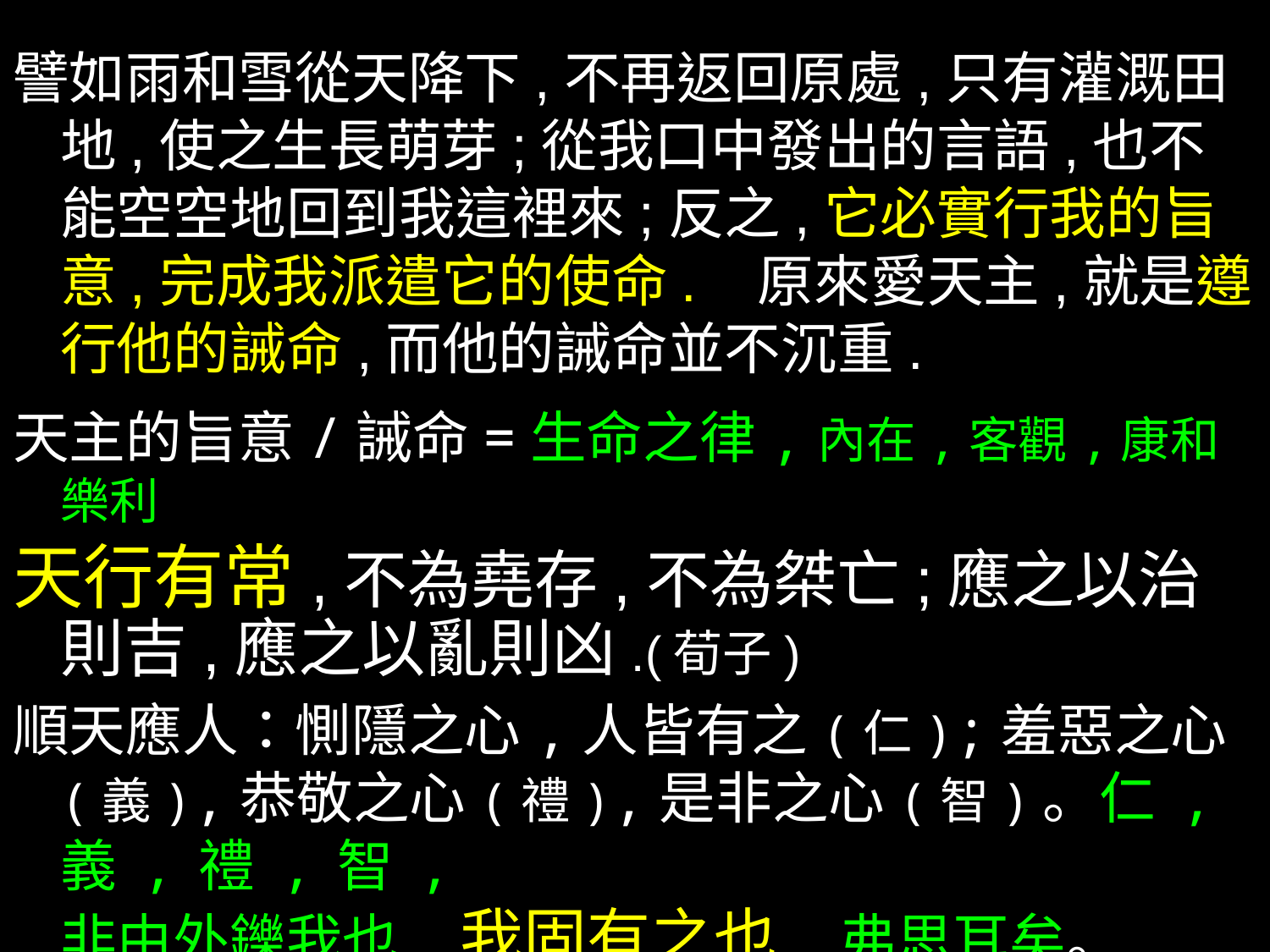

譬如雨和雪從天降下,不再返回原處,只有灌溉田地,使之生長萌芽;從我口中發出的言語,也不能空空地回到我這裡來;反之,它必實行我的旨意,完成我派遣它的使命.   原來愛天主,就是遵行他的誡命,而他的誡命並不沉重.
天主的旨意/誡命=生命之律,內在,客觀,康和樂利
天行有常,不為堯存,不為桀亡;應之以治則吉,應之以亂則凶.(荀子)
順天應人：惻隱之心,人皆有之(仁);羞惡之心(義),恭敬之心(禮),是非之心(智)。仁,義,禮,智,
非由外鑠我也,我固有之也,弗思耳矣。